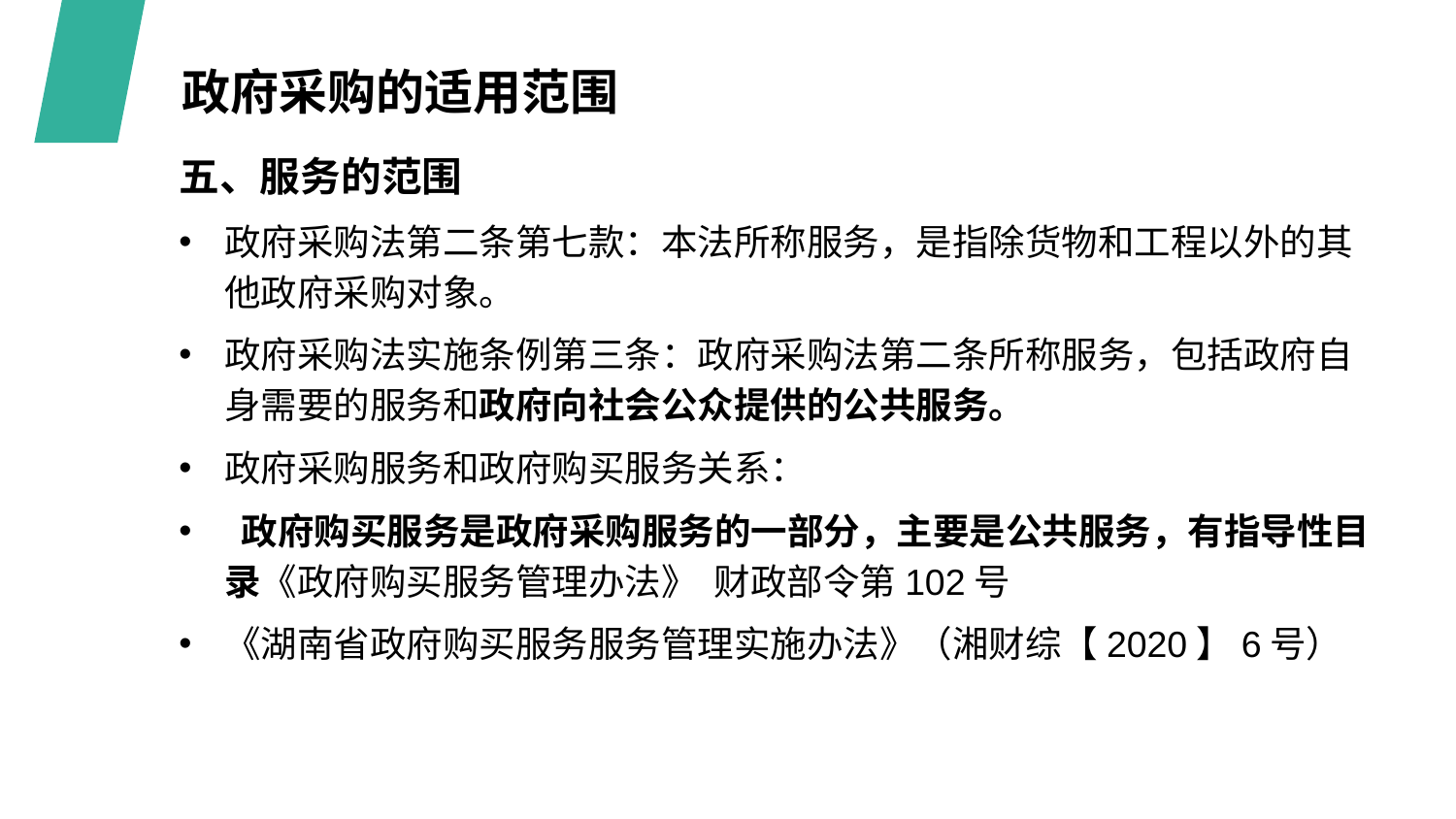

政府采购的适用范围
五、服务的范围
政府采购法第二条第七款：本法所称服务，是指除货物和工程以外的其他政府采购对象。
政府采购法实施条例第三条：政府采购法第二条所称服务，包括政府自身需要的服务和政府向社会公众提供的公共服务。
政府采购服务和政府购买服务关系：
 政府购买服务是政府采购服务的一部分，主要是公共服务，有指导性目录《政府购买服务管理办法》  财政部令第102号
《湖南省政府购买服务服务管理实施办法》（湘财综【2020】6号）